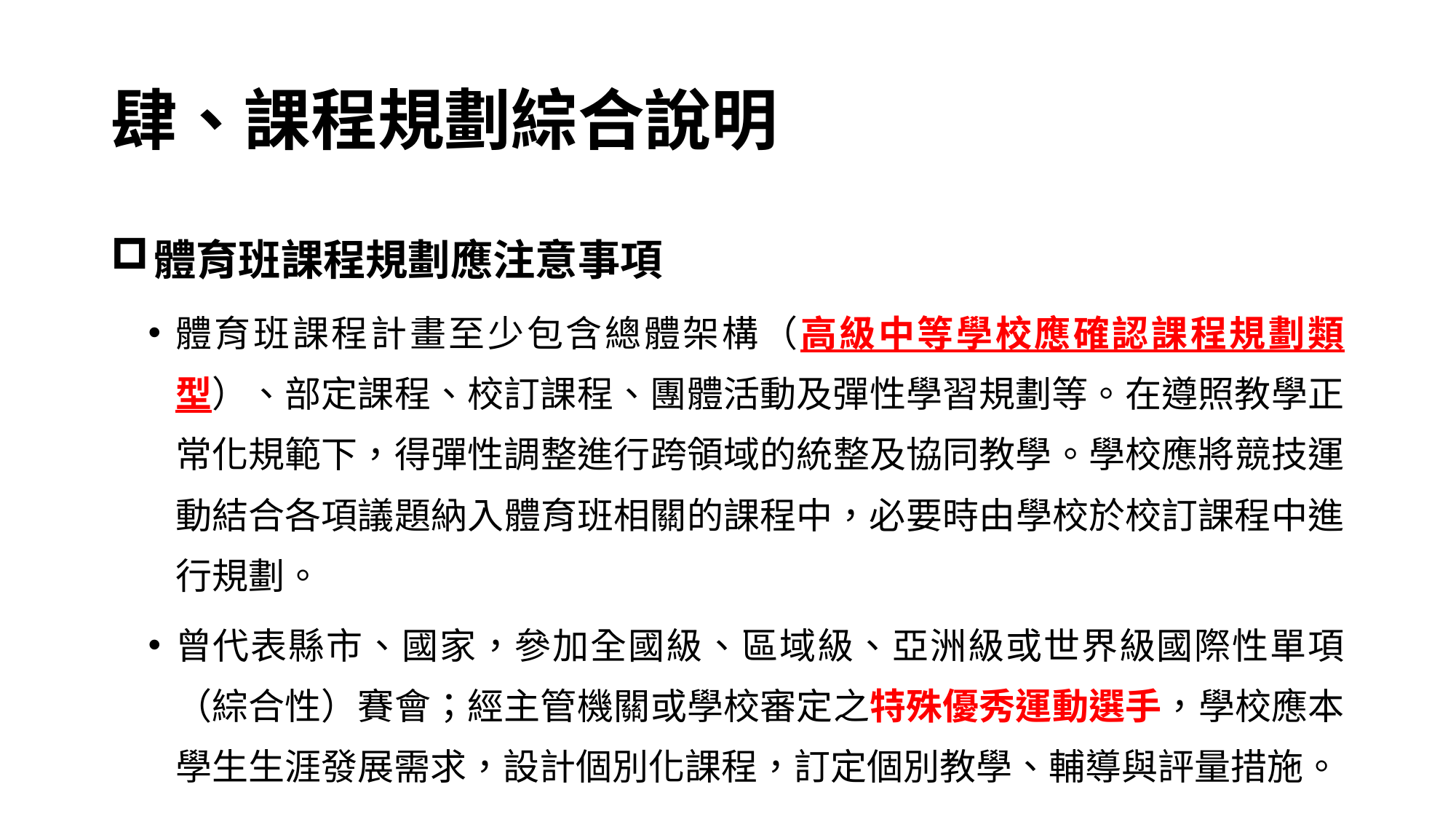

# 肆、課程規劃綜合說明
體育班課程規劃應注意事項
體育班課程計畫至少包含總體架構（高級中等學校應確認課程規劃類型）、部定課程、校訂課程、團體活動及彈性學習規劃等。在遵照教學正常化規範下，得彈性調整進行跨領域的統整及協同教學。學校應將競技運動結合各項議題納入體育班相關的課程中，必要時由學校於校訂課程中進行規劃。
曾代表縣市、國家，參加全國級、區域級、亞洲級或世界級國際性單項（綜合性）賽會；經主管機關或學校審定之特殊優秀運動選手，學校應本學生生涯發展需求，設計個別化課程，訂定個別教學、輔導與評量措施。